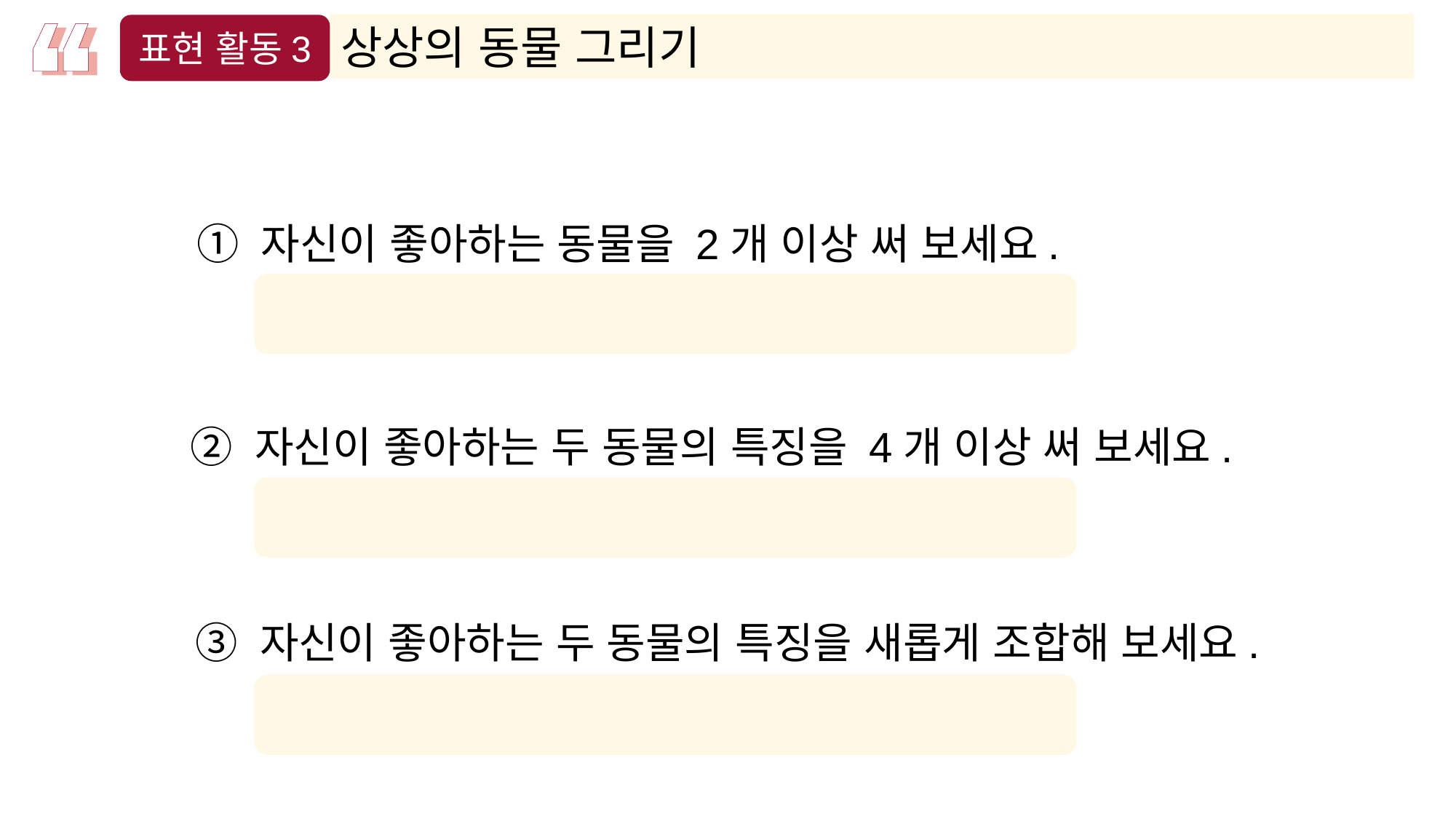

“
“
상상의 동물 그리기
표현 활동3
① 자신이 좋아하는 동물을 2개 이상 써 보세요.

② 자신이 좋아하는 두 동물의 특징을 4개 이상 써 보세요.

③ 자신이 좋아하는 두 동물의 특징을 새롭게 조합해 보세요.